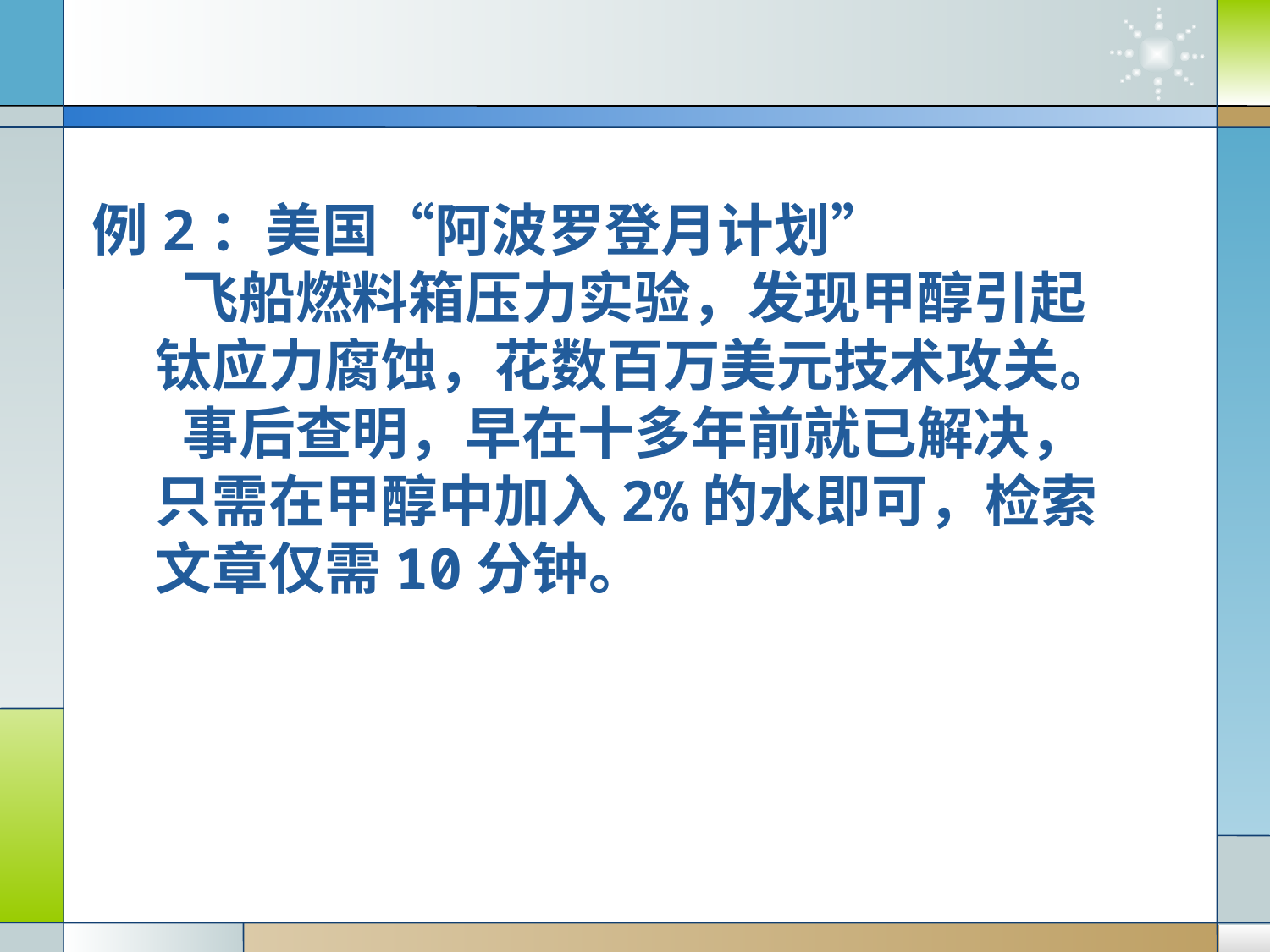

例2：美国“阿波罗登月计划”
      飞船燃料箱压力实验，发现甲醇引起钛应力腐蚀，花数百万美元技术攻关。
      事后查明，早在十多年前就已解决，只需在甲醇中加入2%的水即可，检索文章仅需10分钟。